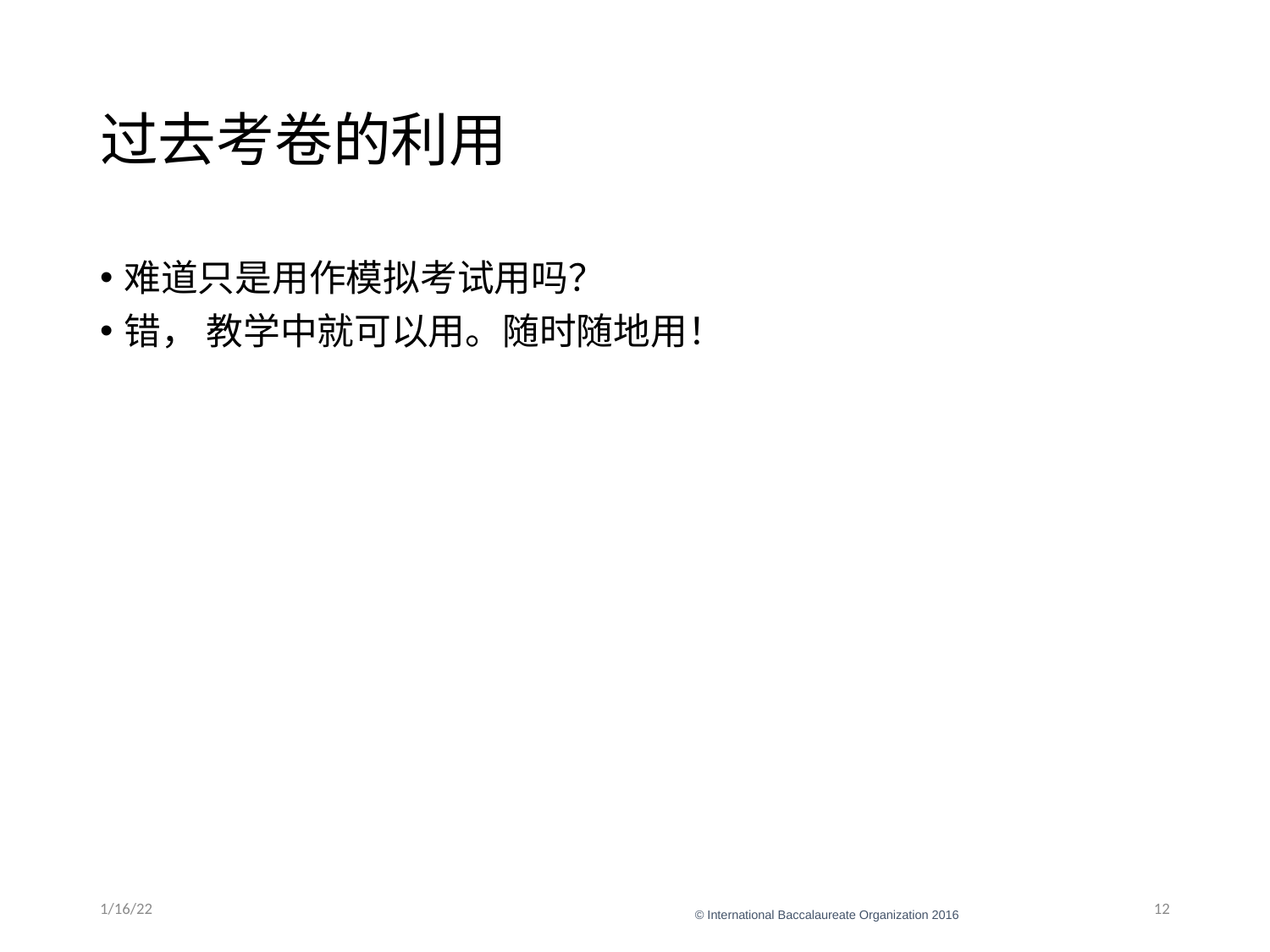

# 过去考卷的利用
难道只是用作模拟考试用吗？
错， 教学中就可以用。随时随地用！

1/16/22
12